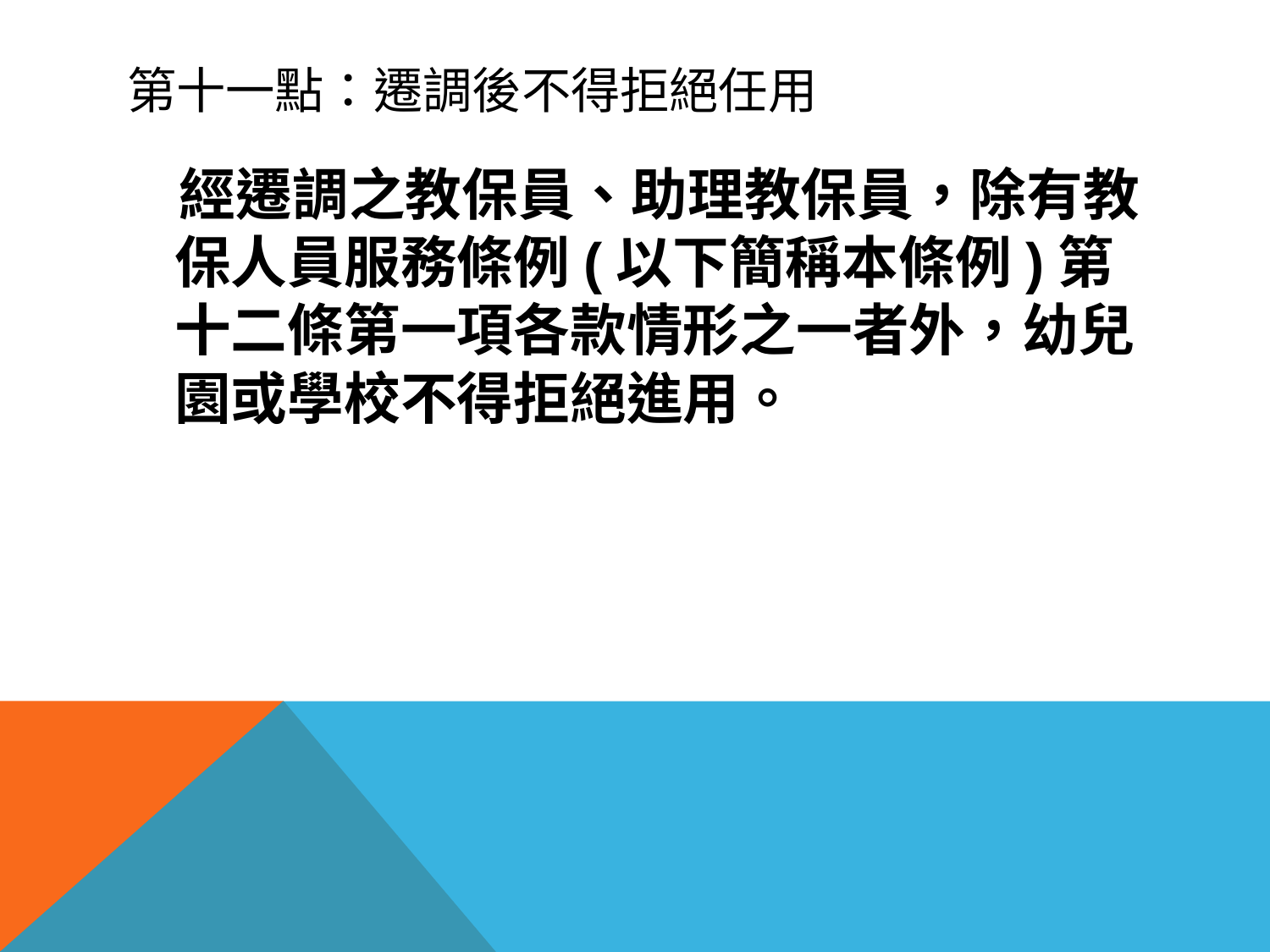

# 第十一點：遷調後不得拒絕任用
   經遷調之教保員、助理教保員，除有教保人員服務條例(以下簡稱本條例)第十二條第一項各款情形之一者外，幼兒園或學校不得拒絕進用。